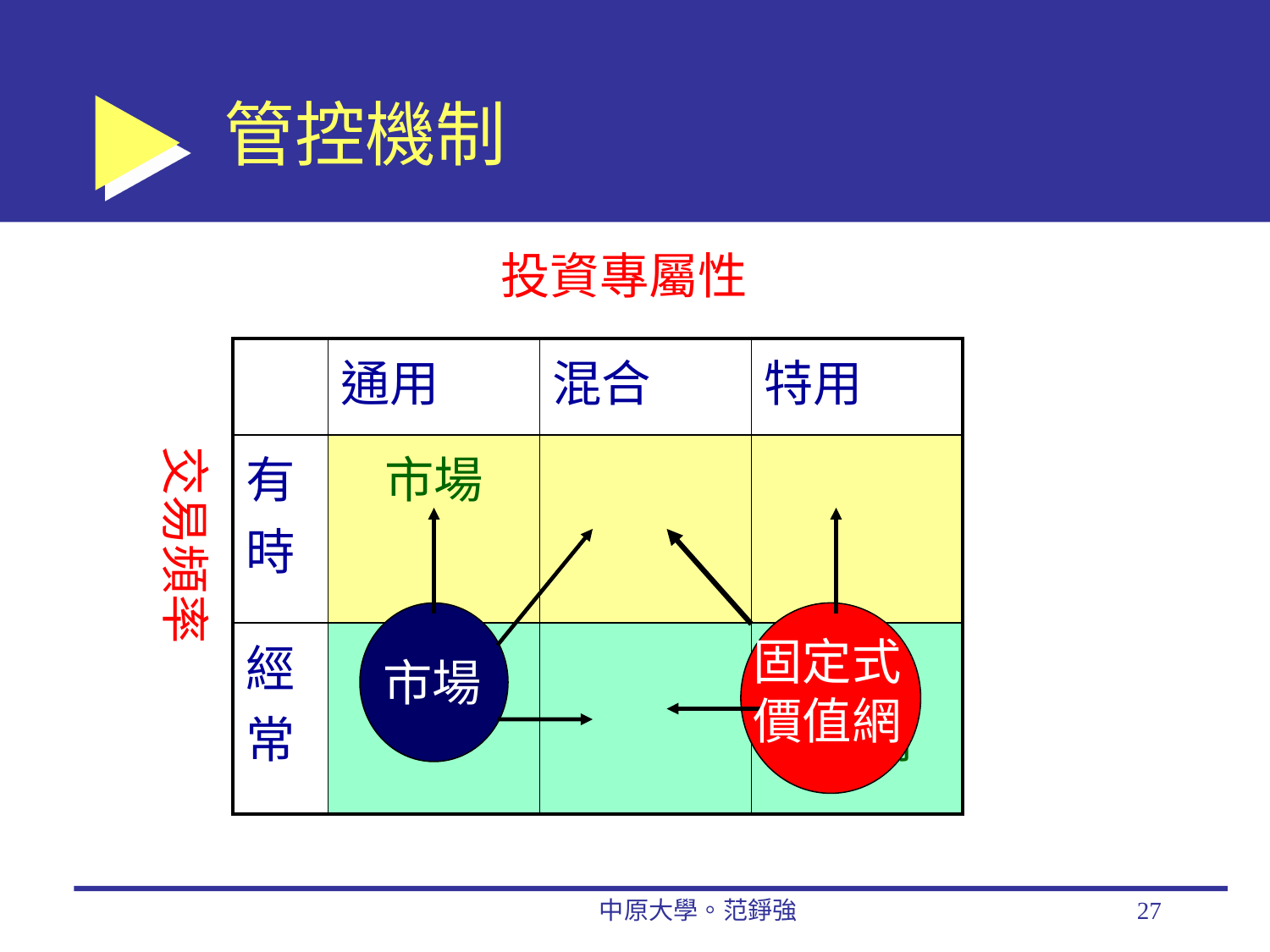

# 管控機制
投資專屬性
|  | 通用 | 混合 | 特用 |
| --- | --- | --- | --- |
| 有時 | 市場 |  |  |
| 經常 | 市場 |  | 固定式價值網 |
交易頻率

固定式價值網
市場

中原大學。范錚強
27